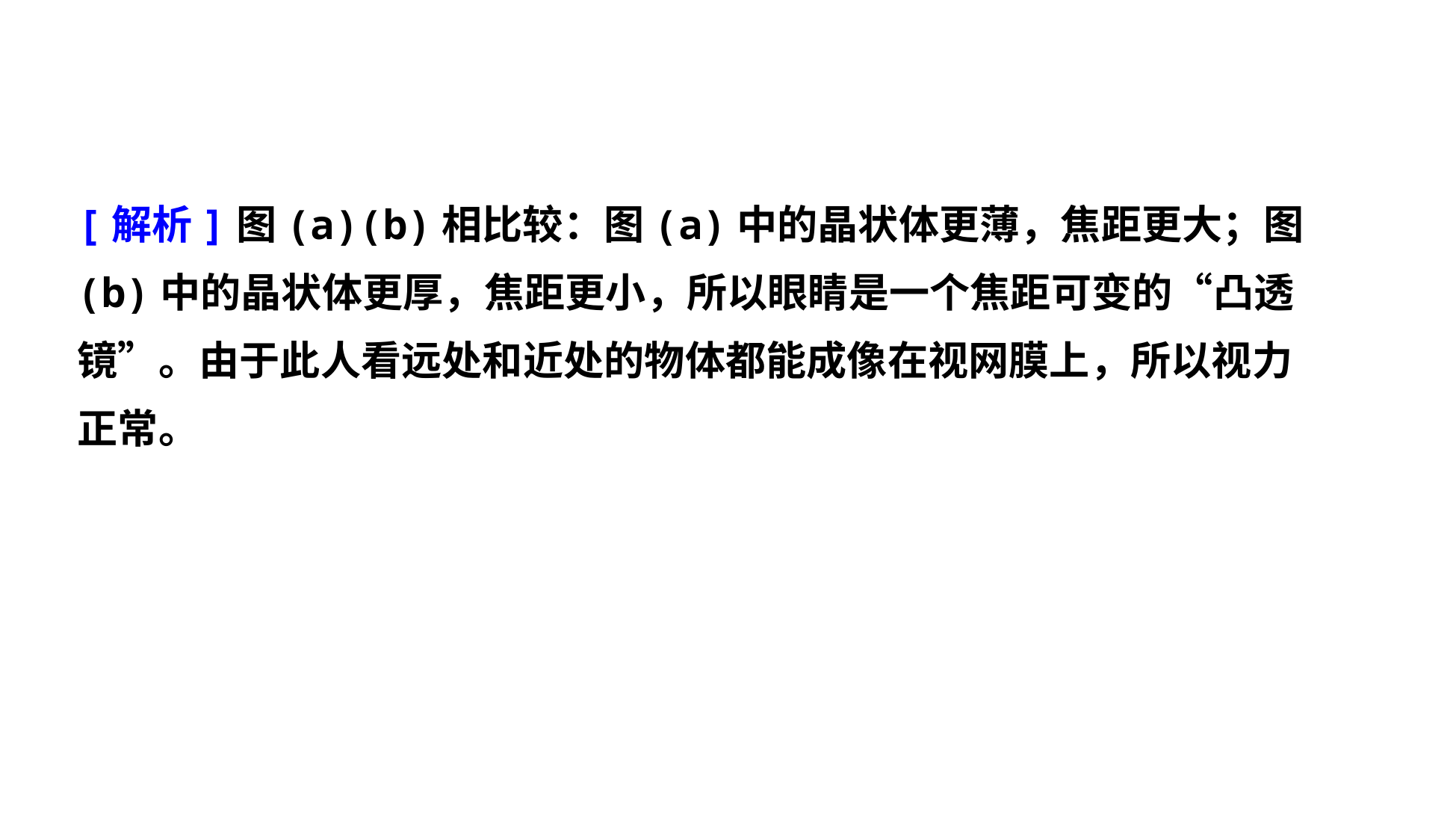

[解析]图(a)(b)相比较：图(a)中的晶状体更薄，焦距更大；图(b)中的晶状体更厚，焦距更小，所以眼睛是一个焦距可变的“凸透镜”。由于此人看远处和近处的物体都能成像在视网膜上，所以视力正常。